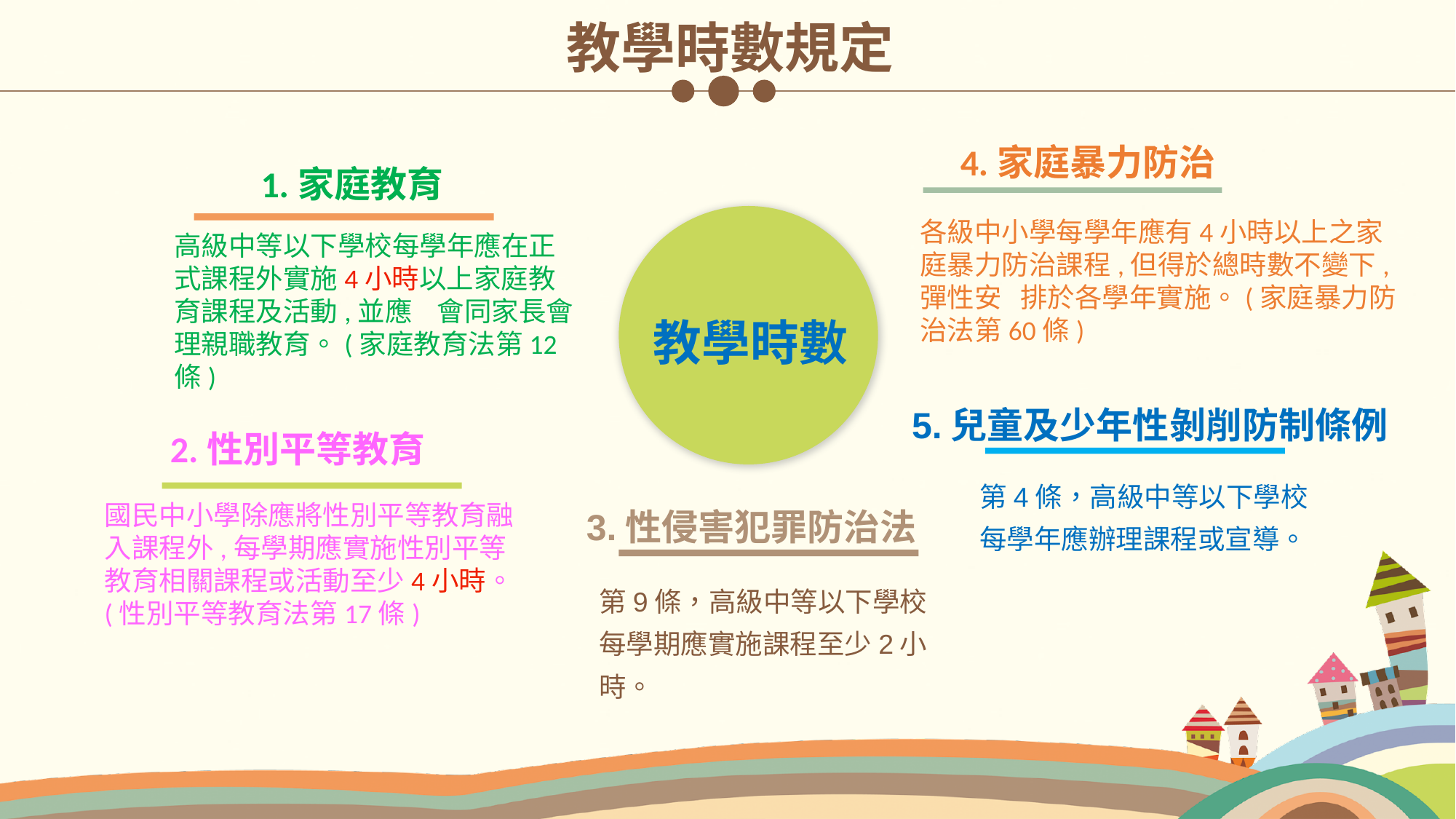

教學時數規定
4.家庭暴力防治
1.家庭教育

各級中小學每學年應有4小時以上之家庭暴力防治課程,但得於總時數不變下,彈性安   排於各學年實施。(家庭暴力防治法第60條)

高級中等以下學校每學年應在正式課程外實施4小時以上家庭教育課程及活動,並應    會同家長會理親職教育。(家庭教育法第12條)

教學時數
5.兒童及少年性剝削防制條例
2.性別平等教育

第4條，高級中等以下學校每學年應辦理課程或宣導。

3.性侵害犯罪防治法
國民中小學除應將性別平等教育融入課程外,每學期應實施性別平等教育相關課程或活動至少4小時。(性別平等教育法第17條)

第9條，高級中等以下學校每學期應實施課程至少2小時。